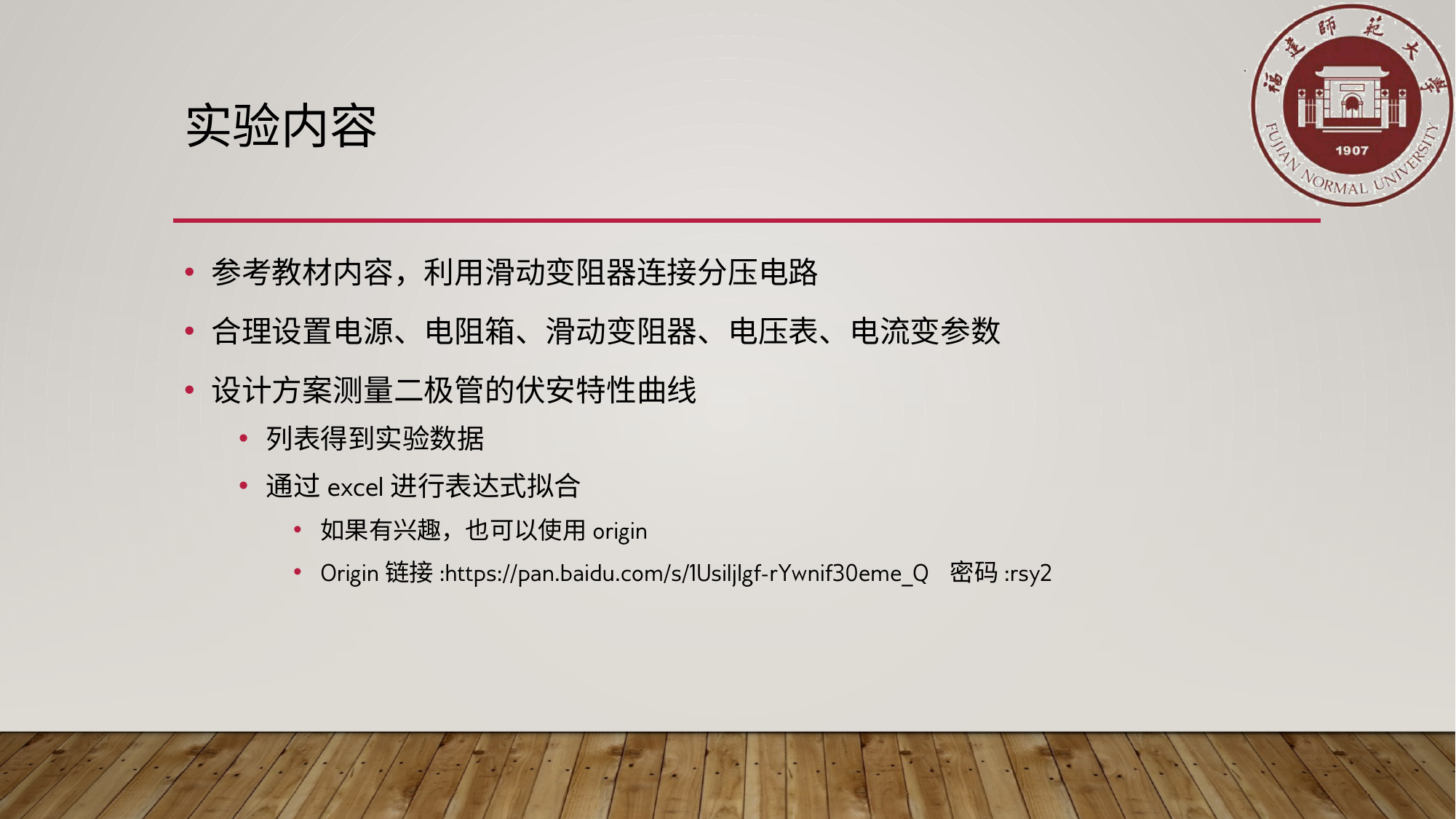

# 实验内容
参考教材内容，利用滑动变阻器连接分压电路
合理设置电源、电阻箱、滑动变阻器、电压表、电流变参数
设计方案测量二极管的伏安特性曲线
列表得到实验数据
通过excel进行表达式拟合
如果有兴趣，也可以使用origin
Origin链接:https://pan.baidu.com/s/1UsiljIgf-rYwnif30eme_Q  密码:rsy2